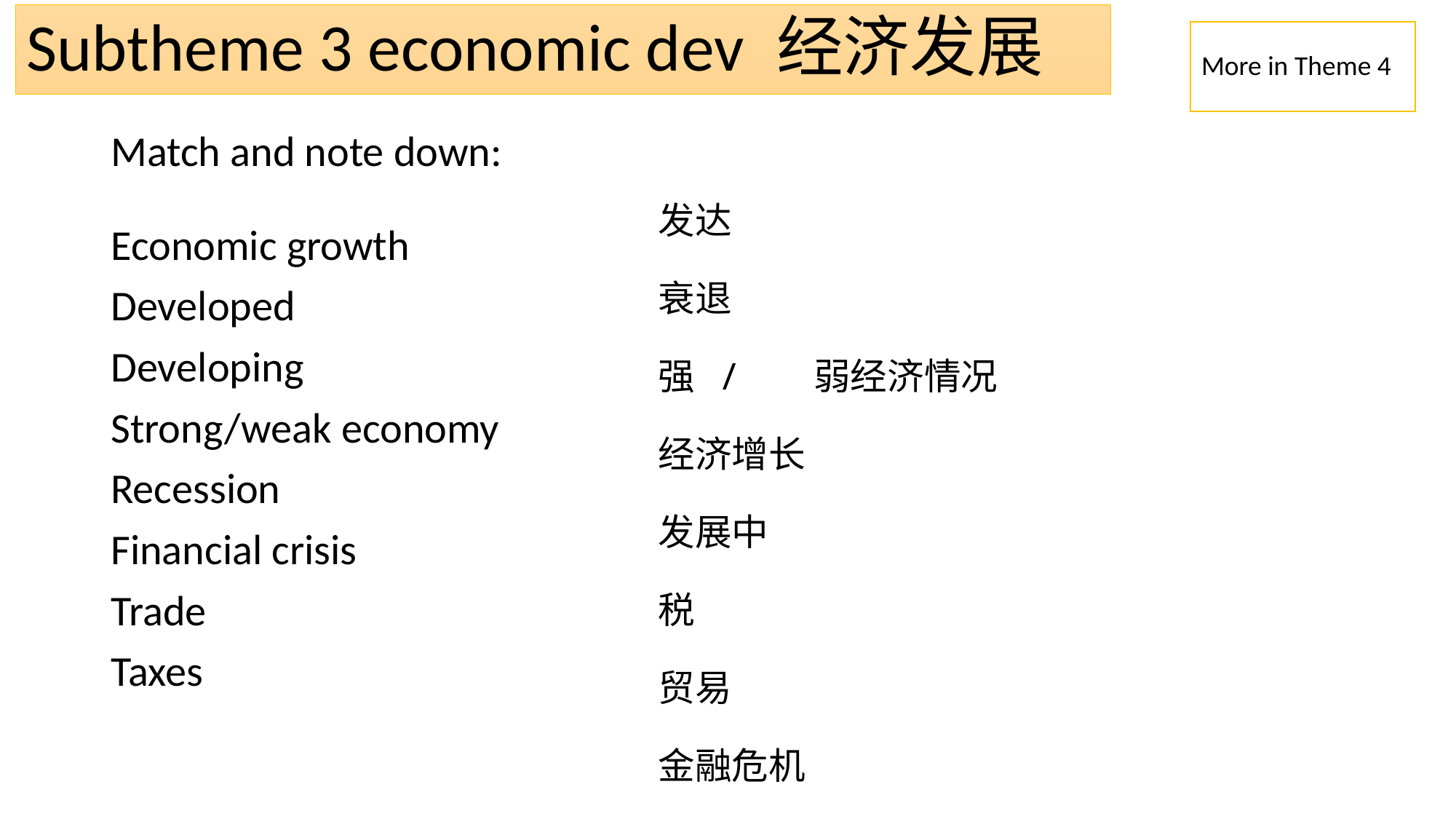

# Subtheme 3 economic dev 经济发展
More in Theme 4
Match and note down:
发达
衰退
强  /   弱经济情况
经济增长
发展中
税
贸易
金融危机
Economic growth
Developed
Developing
Strong/weak economy
Recession
Financial crisis
Trade
Taxes